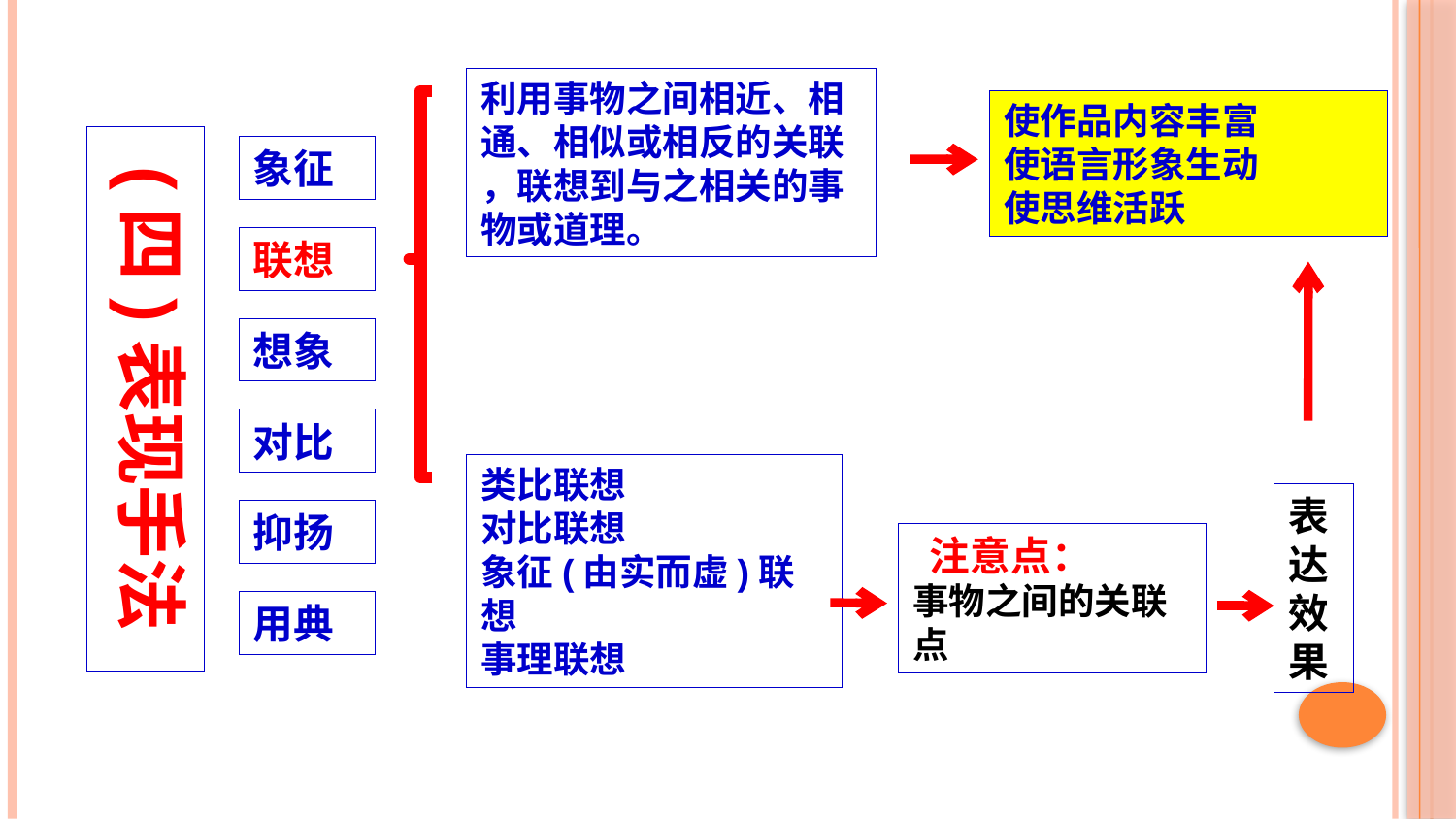

利用事物之间相近、相通、相似或相反的关联
，联想到与之相关的事物或道理。

使作品内容丰富
使语言形象生动
使思维活跃
(四)表现手法
象征
联想
想象
对比
类比联想
对比联想
象征(由实而虚)联想
事理联想
表达效果
抑扬
 注意点：
事物之间的关联点
用典